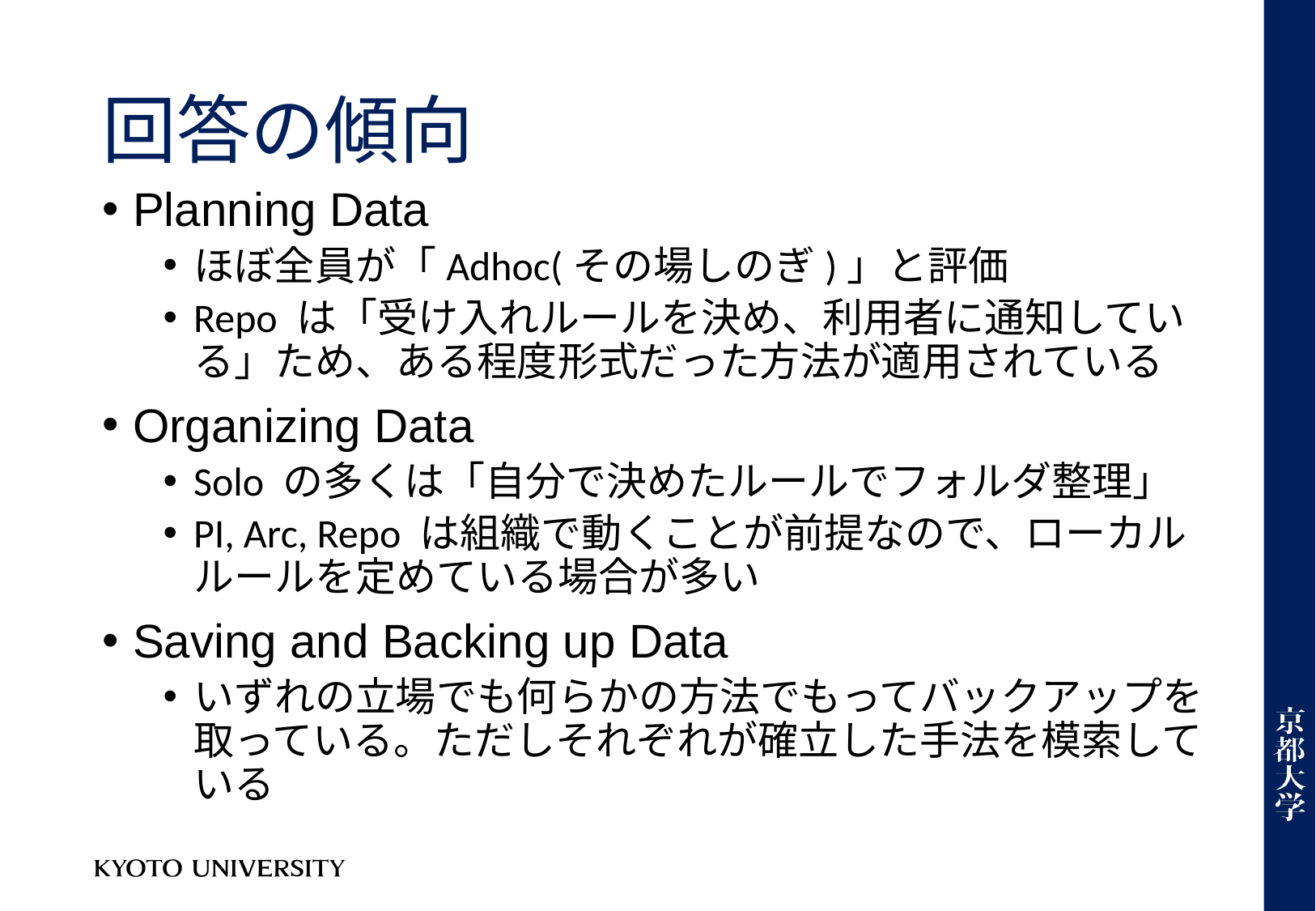

# 回答の傾向
Planning Data
ほぼ全員が「Adhoc(その場しのぎ)」と評価
Repo は「受け入れルールを決め、利用者に通知している」ため、ある程度形式だった方法が適用されている
Organizing Data
Solo の多くは「自分で決めたルールでフォルダ整理」
PI, Arc, Repo は組織で動くことが前提なので、ローカルルールを定めている場合が多い
Saving and Backing up Data
いずれの立場でも何らかの方法でもってバックアップを取っている。ただしそれぞれが確立した手法を模索している